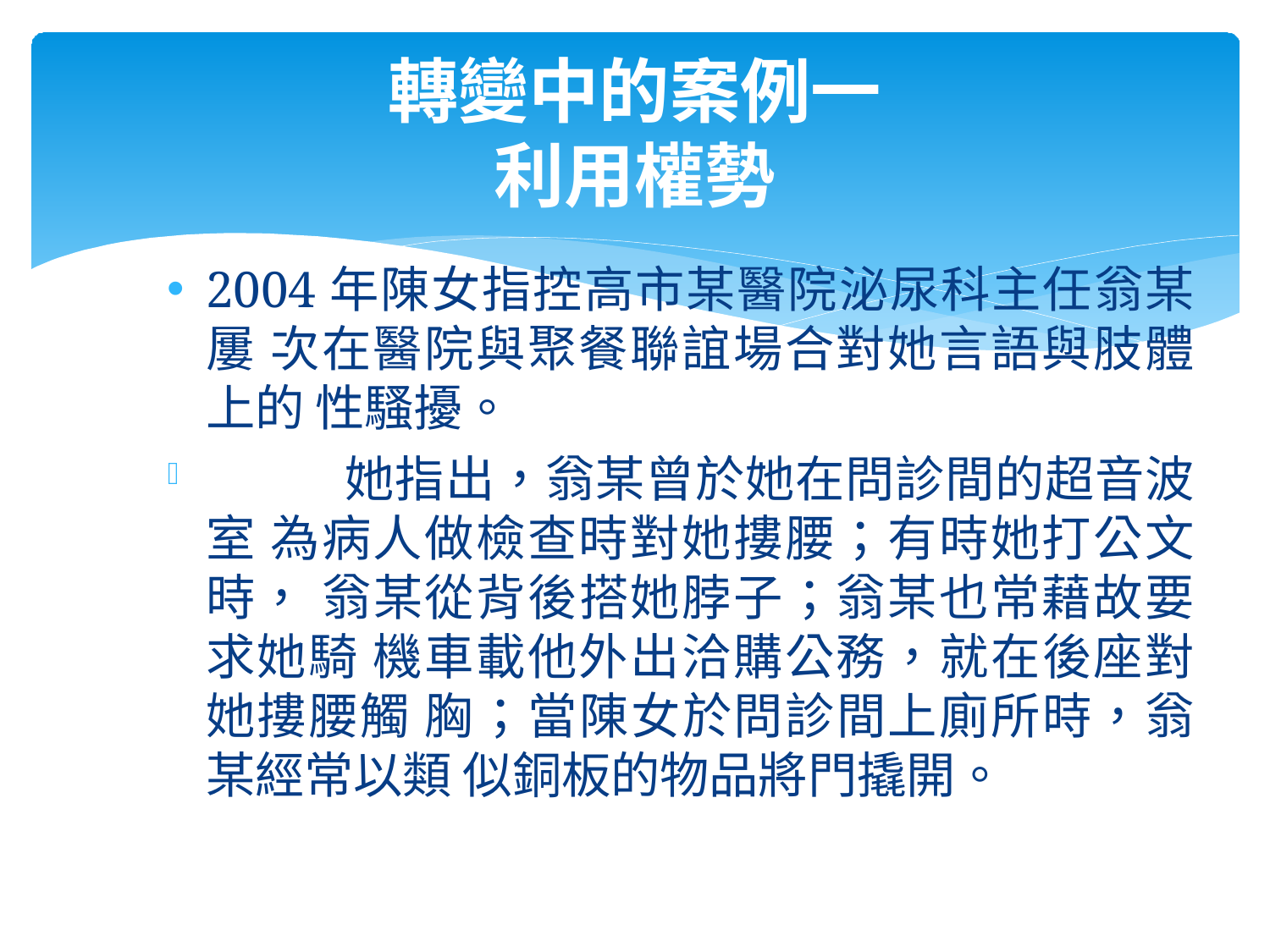

# 轉變中的案例一 利用權勢
2004年陳女指控高市某醫院泌尿科主任翁某屢 次在醫院與聚餐聯誼場合對她言語與肢體上的 性騷擾。
	她指出，翁某曾於她在問診間的超音波室 為病人做檢查時對她摟腰；有時她打公文時， 翁某從背後搭她脖子；翁某也常藉故要求她騎 機車載他外出洽購公務，就在後座對她摟腰觸 胸；當陳女於問診間上廁所時，翁某經常以類 似銅板的物品將門撬開。